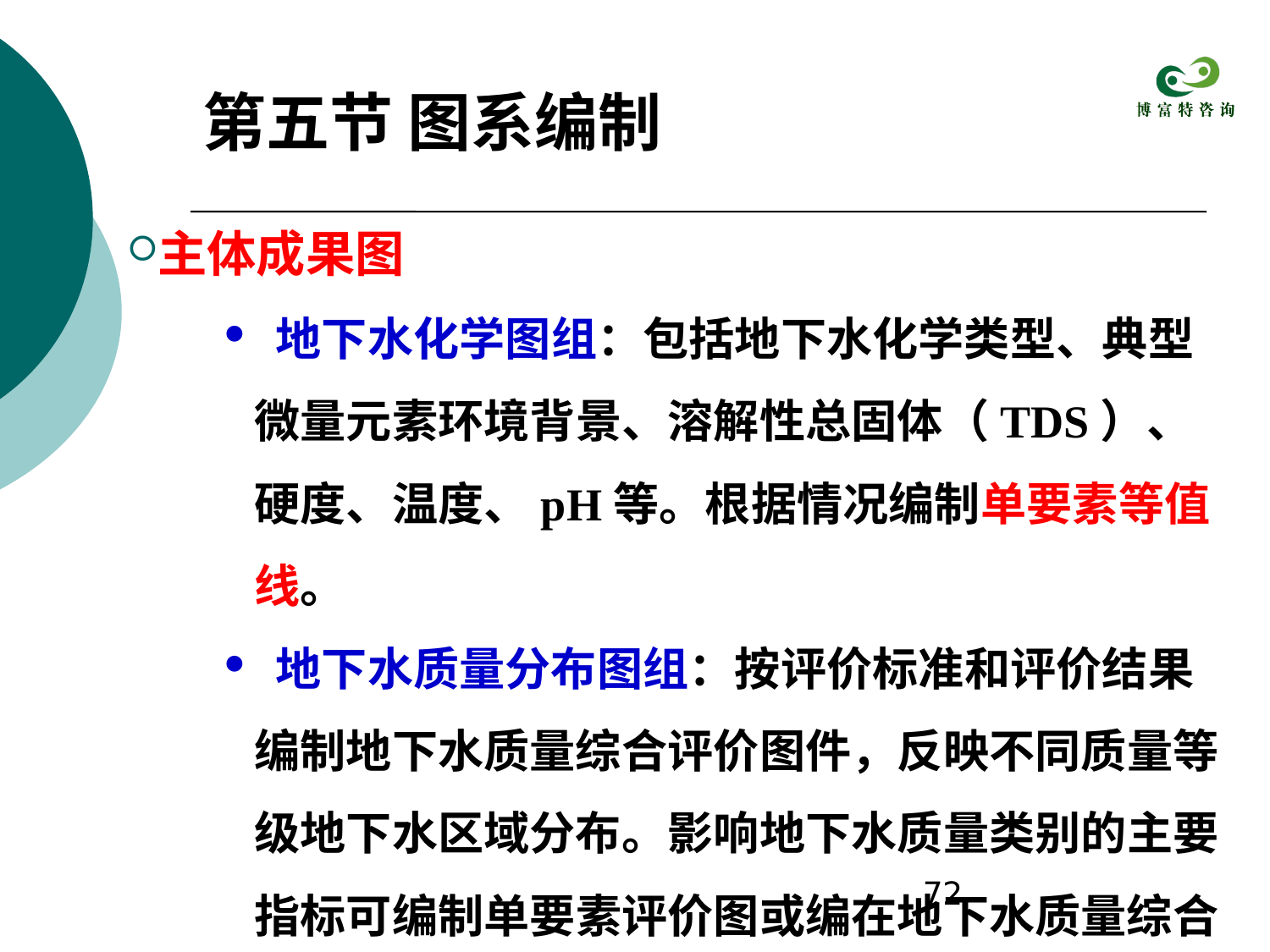

第五节 图系编制
主体成果图
 地下水化学图组：包括地下水化学类型、典型微量元素环境背景、溶解性总固体（TDS）、硬度、温度、pH等。根据情况编制单要素等值线。
 地下水质量分布图组：按评价标准和评价结果编制地下水质量综合评价图件，反映不同质量等级地下水区域分布。影响地下水质量类别的主要指标可编制单要素评价图或编在地下水质量综合评价图中。

72